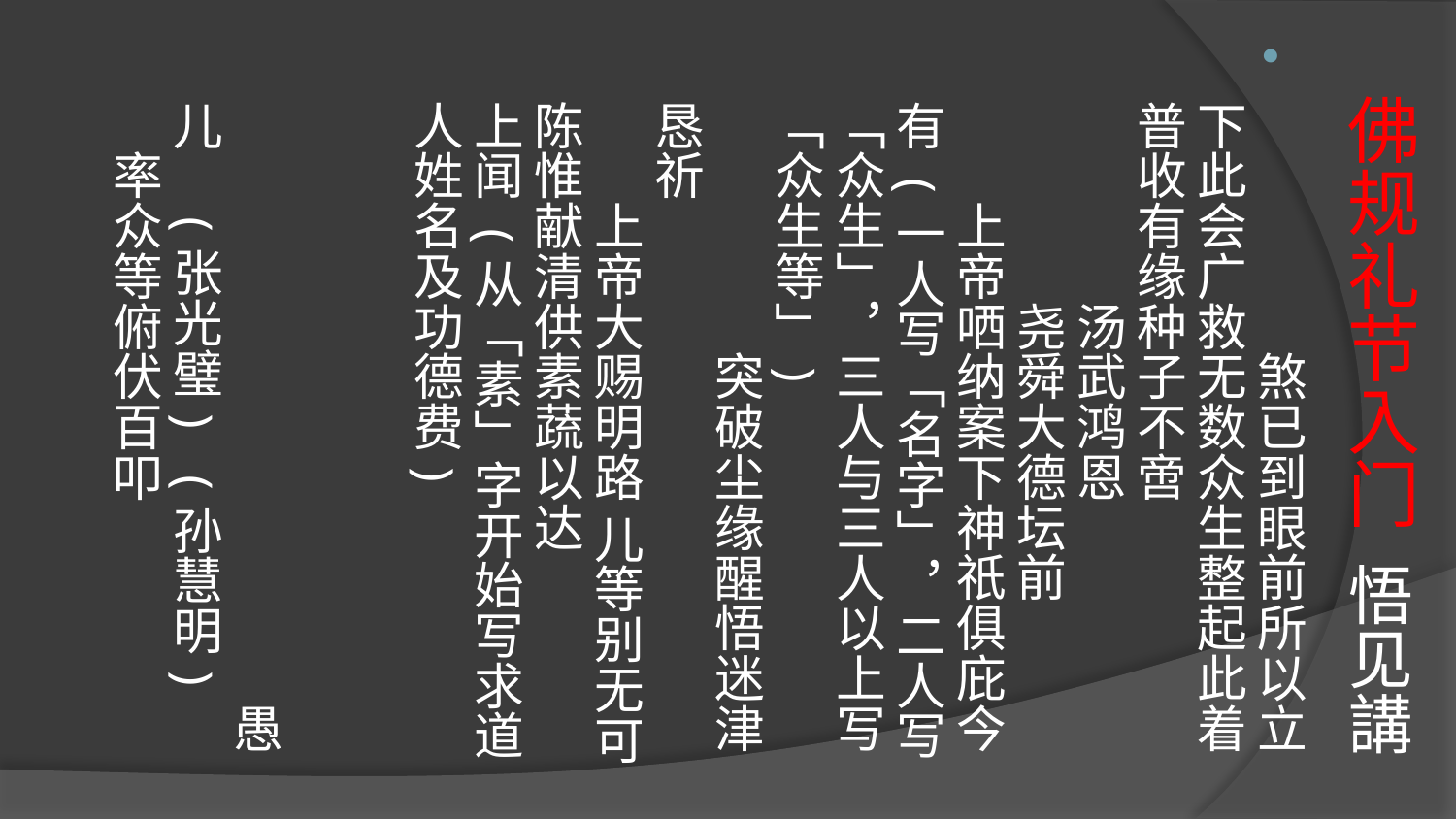

# 佛规礼节入门  悟见講
　　　　　煞已到眼前所以立下此会广救无数众生整起此着普收有缘种子不啻
　　　　汤武鸿恩
　　　　尧舜大德坛前
　　上帝哂纳案下神祇俱庇今有 (一人写「名字」，二人写「众生」，三人与三人以上写「众生等」)
　　　　　突破尘缘醒悟迷津恳祈
　　上帝大赐明路 儿等别无可陈惟献清供素蔬以达
上闻 (从「素」字开始写求道人姓名及功德费)
                           
　　　　　　　　　　　　愚儿　(张光璧) (孙慧明)　　率众等俯伏百叩